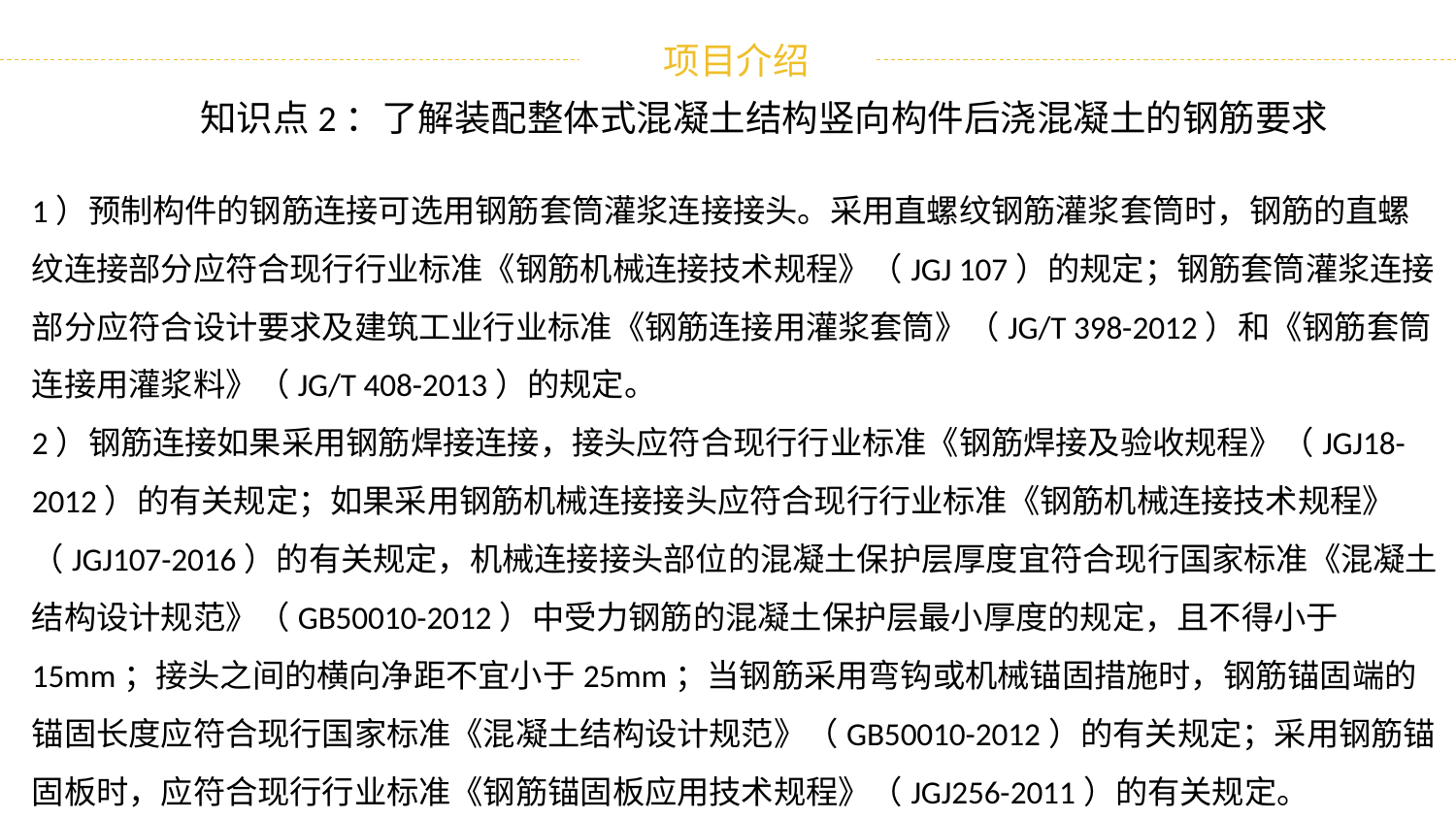

知识点2：了解装配整体式混凝土结构竖向构件后浇混凝土的钢筋要求
1）预制构件的钢筋连接可选用钢筋套筒灌浆连接接头。采用直螺纹钢筋灌浆套筒时，钢筋的直螺纹连接部分应符合现行行业标准《钢筋机械连接技术规程》（JGJ 107）的规定；钢筋套筒灌浆连接部分应符合设计要求及建筑工业行业标准《钢筋连接用灌浆套筒》（JG/T 398-2012）和《钢筋套筒连接用灌浆料》（JG/T 408-2013）的规定。
2）钢筋连接如果采用钢筋焊接连接，接头应符合现行行业标准《钢筋焊接及验收规程》（JGJ18-2012）的有关规定；如果采用钢筋机械连接接头应符合现行行业标准《钢筋机械连接技术规程》（JGJ107-2016）的有关规定，机械连接接头部位的混凝土保护层厚度宜符合现行国家标准《混凝土结构设计规范》（GB50010-2012）中受力钢筋的混凝土保护层最小厚度的规定，且不得小于15mm；接头之间的横向净距不宜小于25mm；当钢筋采用弯钩或机械锚固措施时，钢筋锚固端的锚固长度应符合现行国家标准《混凝土结构设计规范》（GB50010-2012）的有关规定；采用钢筋锚固板时，应符合现行行业标准《钢筋锚固板应用技术规程》（JGJ256-2011）的有关规定。